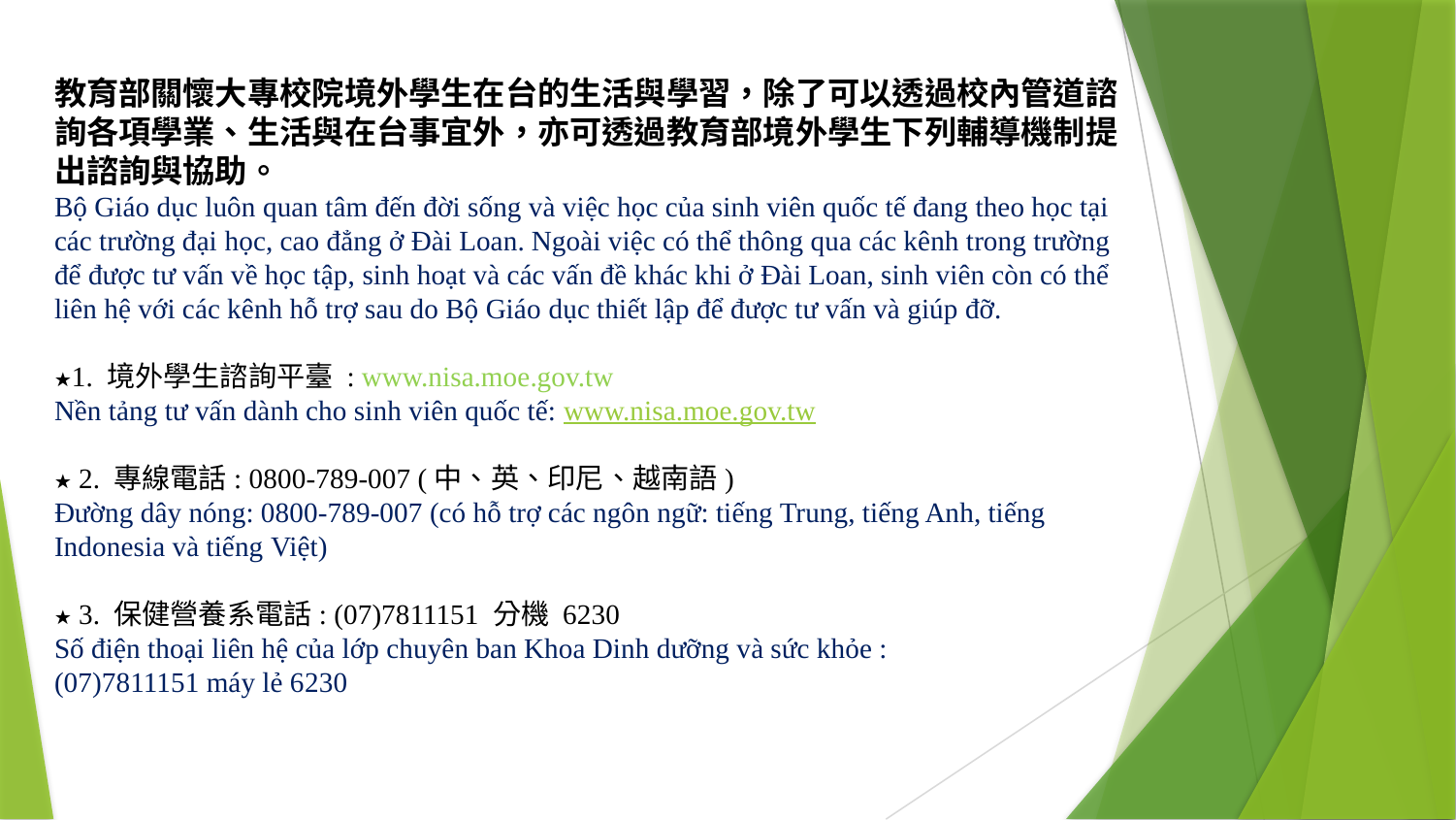

教育部關懷大專校院境外學生在台的生活與學習，除了可以透過校內管道諮詢各項學業、生活與在台事宜外，亦可透過教育部境外學生下列輔導機制提出諮詢與協助。
Bộ Giáo dục luôn quan tâm đến đời sống và việc học của sinh viên quốc tế đang theo học tại các trường đại học, cao đẳng ở Đài Loan. Ngoài việc có thể thông qua các kênh trong trường để được tư vấn về học tập, sinh hoạt và các vấn đề khác khi ở Đài Loan, sinh viên còn có thể liên hệ với các kênh hỗ trợ sau do Bộ Giáo dục thiết lập để được tư vấn và giúp đỡ.

★1. 境外學生諮詢平臺 : www.nisa.moe.gov.tw
Nền tảng tư vấn dành cho sinh viên quốc tế: www.nisa.moe.gov.tw

★ 2. 專線電話: 0800-789-007 (中、英、印尼、越南語)
Đường dây nóng: 0800-789-007 (có hỗ trợ các ngôn ngữ: tiếng Trung, tiếng Anh, tiếng Indonesia và tiếng Việt)

★ 3. 保健營養系電話: (07)7811151 分機 6230
Số điện thoại liên hệ của lớp chuyên ban Khoa Dinh dưỡng và sức khỏe :
(07)7811151 máy lẻ 6230